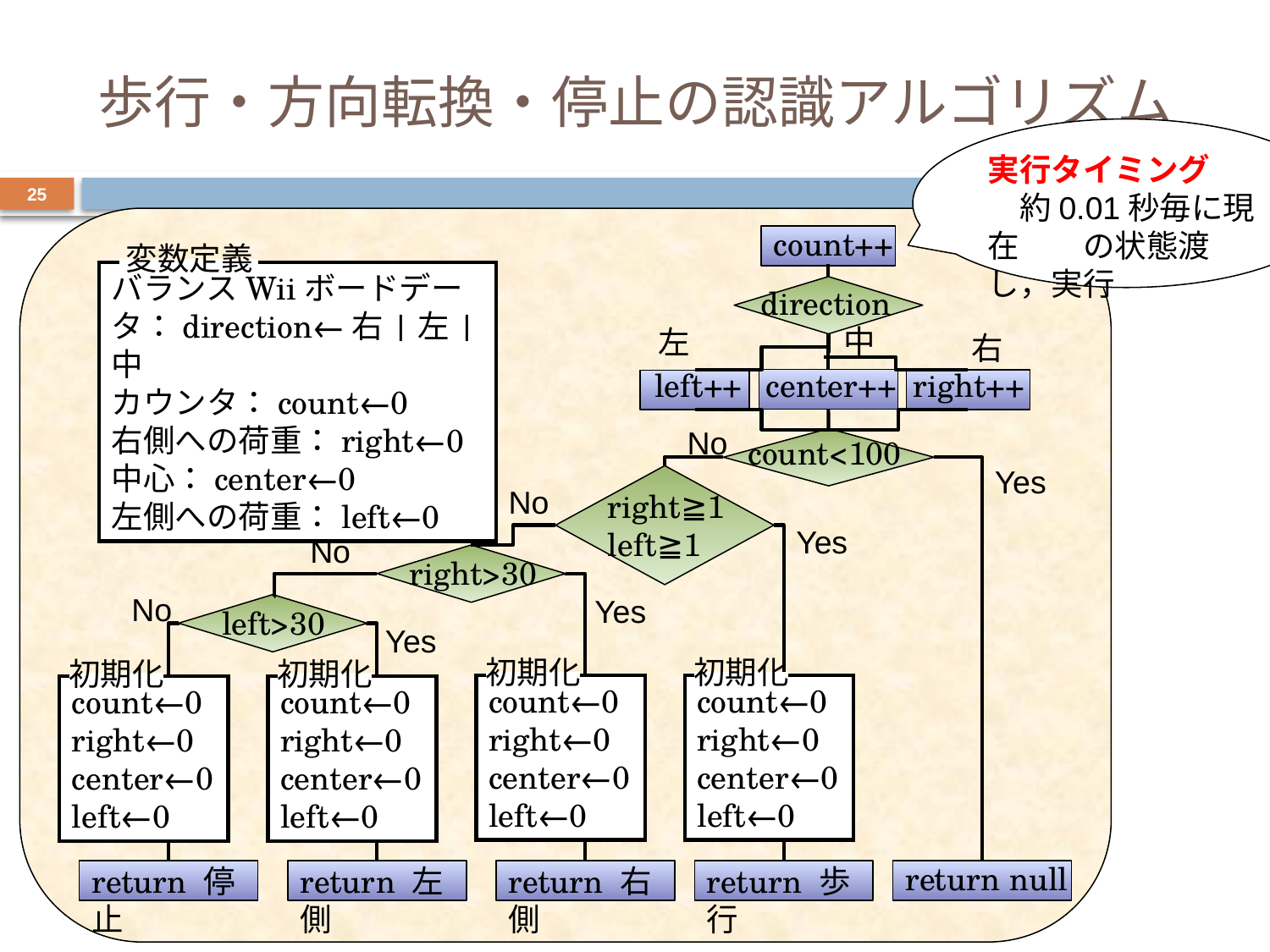

# 歩行・方向転換・停止の認識アルゴリズム
実行タイミング
　約0.01秒毎に現在　　の状態渡し，実行
25

count++

変数定義

バランスWiiボードデータ：direction←右|左|中
カウンタ：count←0
右側への荷重：right←0
中心：center←0
左側への荷重：left←0

direction
中
左
右
right++

left++

center++

No
count<100

Yes

right≧1
left≧1
No
Yes
No

right>30
No
Yes

left>30
Yes
初期化

count←0
right←0
center←0
left←0
初期化

count←0
right←0
center←0
left←0
初期化

count←0
right←0
center←0
left←0
初期化

count←0
right←0
center←0
left←0
return null

return 停止

return 左側

return 右側

return 歩行

09.6.25